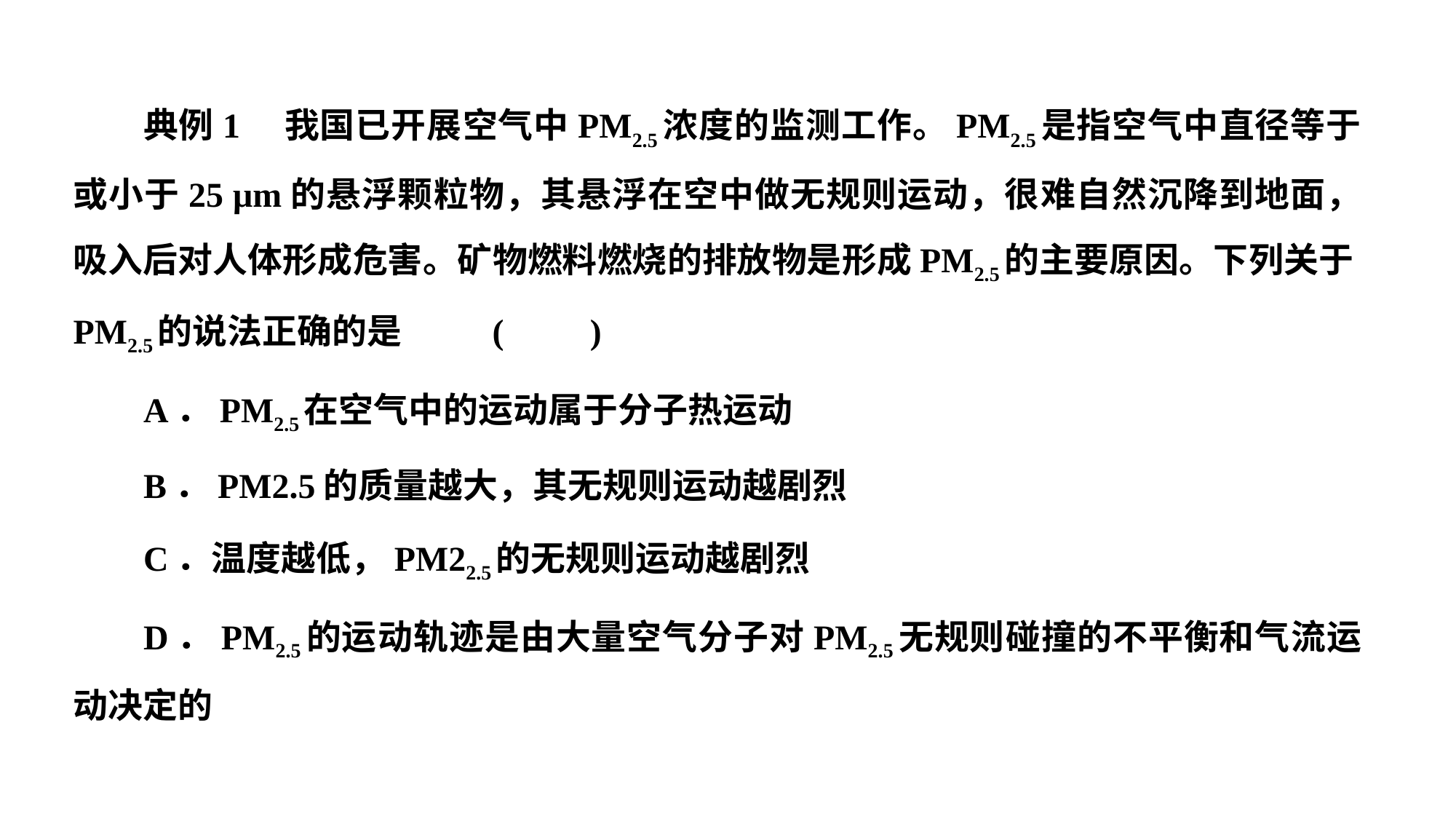

典例1　我国已开展空气中PM2.5浓度的监测工作。PM2.5是指空气中直径等于或小于25 μm的悬浮颗粒物，其悬浮在空中做无规则运动，很难自然沉降到地面，吸入后对人体形成危害。矿物燃料燃烧的排放物是形成PM2.5的主要原因。下列关于PM2.5的说法正确的是						(　　)
A．PM2.5在空气中的运动属于分子热运动
B．PM2.5的质量越大，其无规则运动越剧烈
C．温度越低，PM22.5的无规则运动越剧烈
D．PM2.5的运动轨迹是由大量空气分子对PM2.5无规则碰撞的不平衡和气流运动决定的